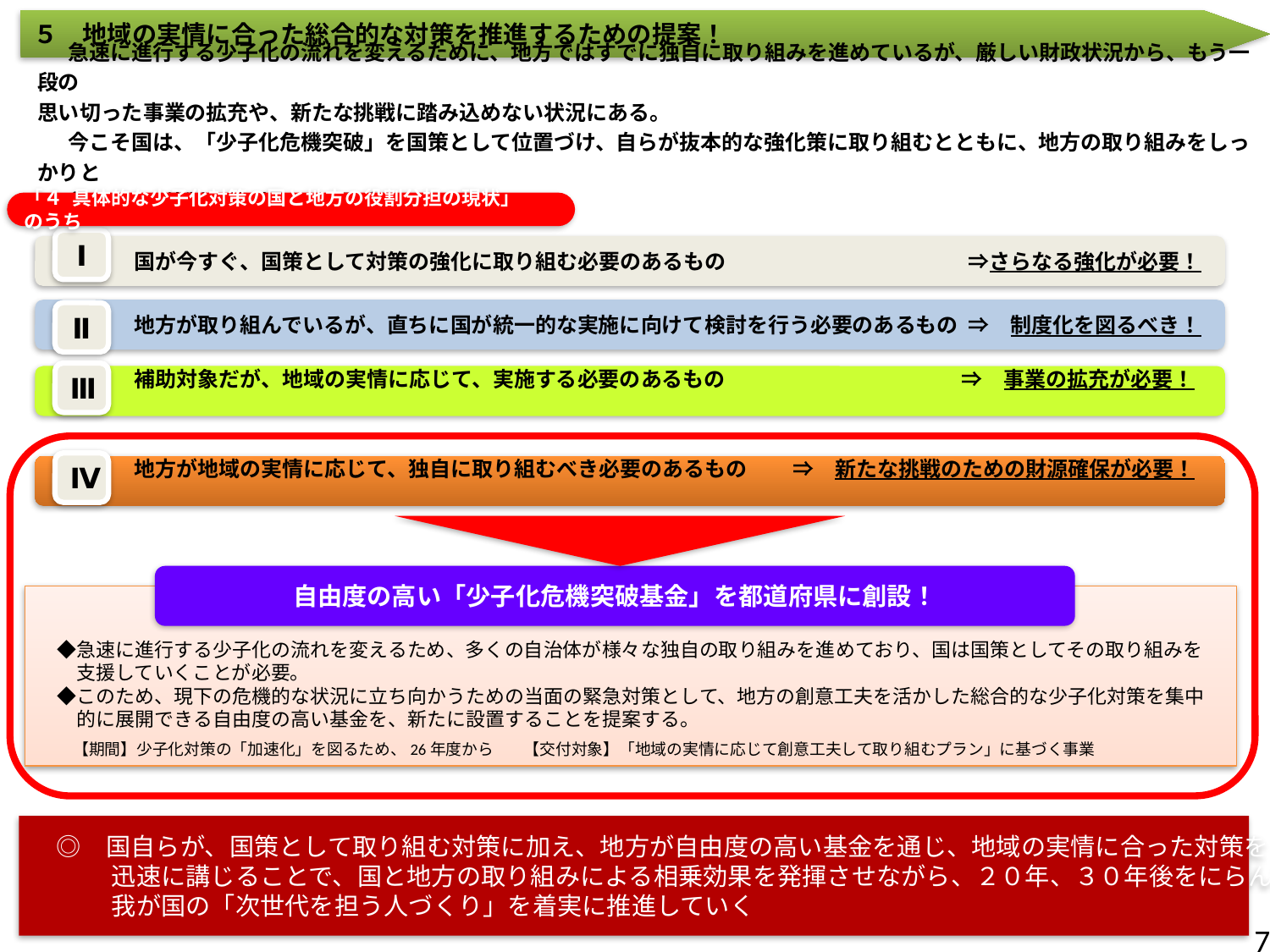

５　地域の実情に合った総合的な対策を推進するための提案！
　  急速に進行する少子化の流れを変えるために、地方ではすでに独自に取り組みを進めているが、厳しい財政状況から、もう一段の
思い切った事業の拡充や、新たな挑戦に踏み込めない状況にある。
　  今こそ国は、「少子化危機突破」を国策として位置づけ、自らが抜本的な強化策に取り組むとともに、地方の取り組みをしっかりと
サポートする体制を整備する必要がある。
「４  具体的な少子化対策の国と地方の役割分担の現状」　のうち
Ⅰ
　　　　国が今すぐ、国策として対策の強化に取り組む必要のあるもの　　　　　　　　　　 　 ⇒さらなる強化が必要！
　　　　地方が取り組んでいるが、直ちに国が統一的な実施に向けて検討を行う必要のあるもの  ⇒　制度化を図るべき！
Ⅱ
Ⅲ
　　　　補助対象だが、地域の実情に応じて、実施する必要のあるもの　　　　 　　　　　　    ⇒　事業の拡充が必要！

Ⅳ
　　　　地方が地域の実情に応じて、独自に取り組むべき必要のあるもの   　  ⇒　新たな挑戦のための財源確保が必要！

自由度の高い「少子化危機突破基金」を都道府県に創設！

　◆急速に進行する少子化の流れを変えるため、多くの自治体が様々な独自の取り組みを進めており、国は国策としてその取り組みを
　　支援していくことが必要。
　◆このため、現下の危機的な状況に立ち向かうための当面の緊急対策として、地方の創意工夫を活かした総合的な少子化対策を集中
　　的に展開できる自由度の高い基金を、新たに設置することを提案する。

　　【期間】少子化対策の「加速化」を図るため、26年度から    　【交付対象】「地域の実情に応じて創意工夫して取り組むプラン」に基づく事業

　◎　国自らが、国策として取り組む対策に加え、地方が自由度の高い基金を通じ、地域の実情に合った対策を
　　 　迅速に講じることで、国と地方の取り組みによる相乗効果を発揮させながら、２０年、３０年後をにらんだ
　　 　我が国の「次世代を担う人づくり」を着実に推進していく
7